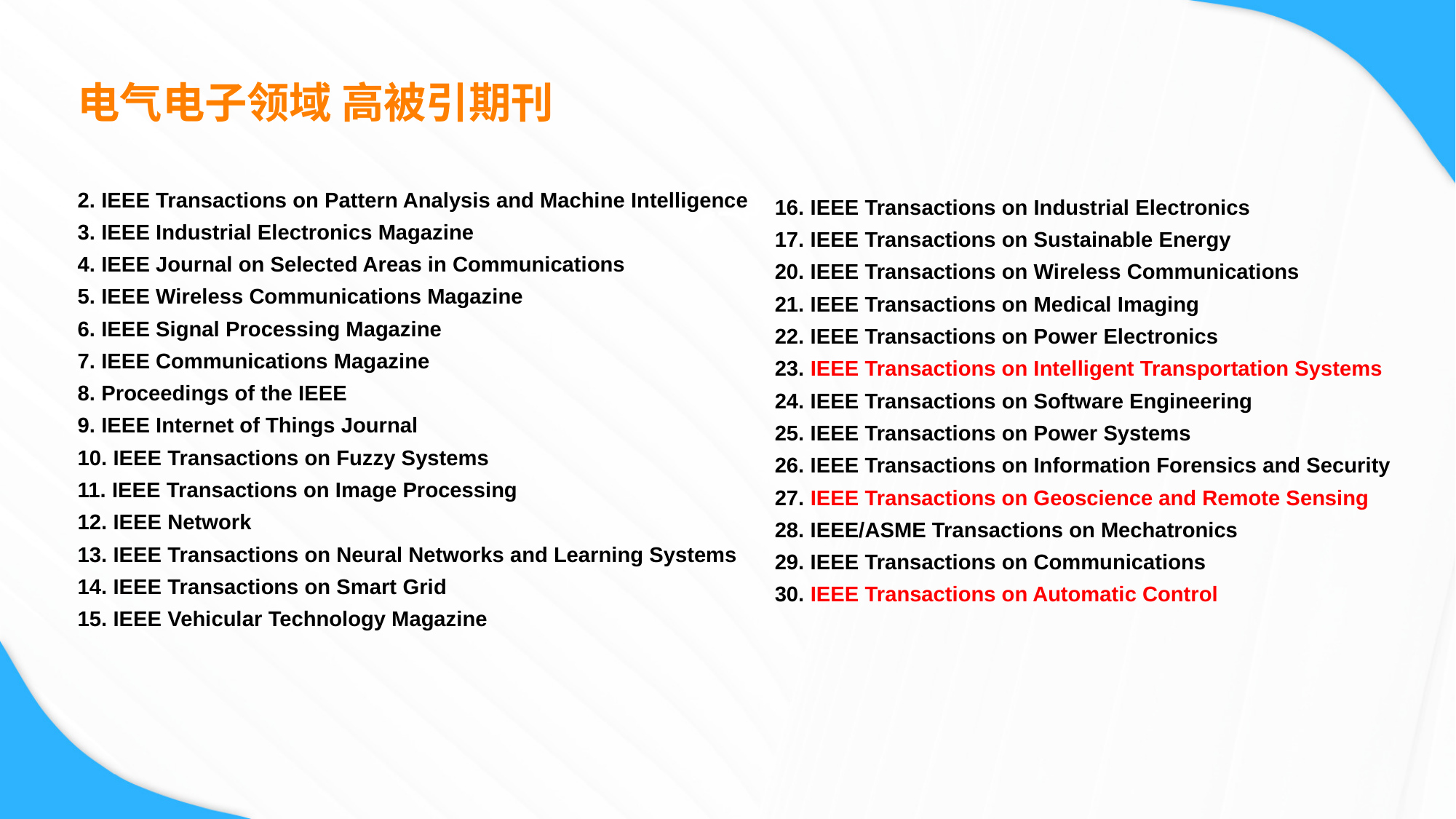

# 电气电子领域 高被引期刊
2. IEEE Transactions on Pattern Analysis and Machine Intelligence
3. IEEE Industrial Electronics Magazine
4. IEEE Journal on Selected Areas in Communications
5. IEEE Wireless Communications Magazine
6. IEEE Signal Processing Magazine
7. IEEE Communications Magazine
8. Proceedings of the IEEE
9. IEEE Internet of Things Journal
10. IEEE Transactions on Fuzzy Systems
11. IEEE Transactions on Image Processing
12. IEEE Network
13. IEEE Transactions on Neural Networks and Learning Systems
14. IEEE Transactions on Smart Grid
15. IEEE Vehicular Technology Magazine
16. IEEE Transactions on Industrial Electronics
17. IEEE Transactions on Sustainable Energy
20. IEEE Transactions on Wireless Communications
21. IEEE Transactions on Medical Imaging
22. IEEE Transactions on Power Electronics
23. IEEE Transactions on Intelligent Transportation Systems
24. IEEE Transactions on Software Engineering
25. IEEE Transactions on Power Systems
26. IEEE Transactions on Information Forensics and Security
27. IEEE Transactions on Geoscience and Remote Sensing
28. IEEE/ASME Transactions on Mechatronics
29. IEEE Transactions on Communications
30. IEEE Transactions on Automatic Control